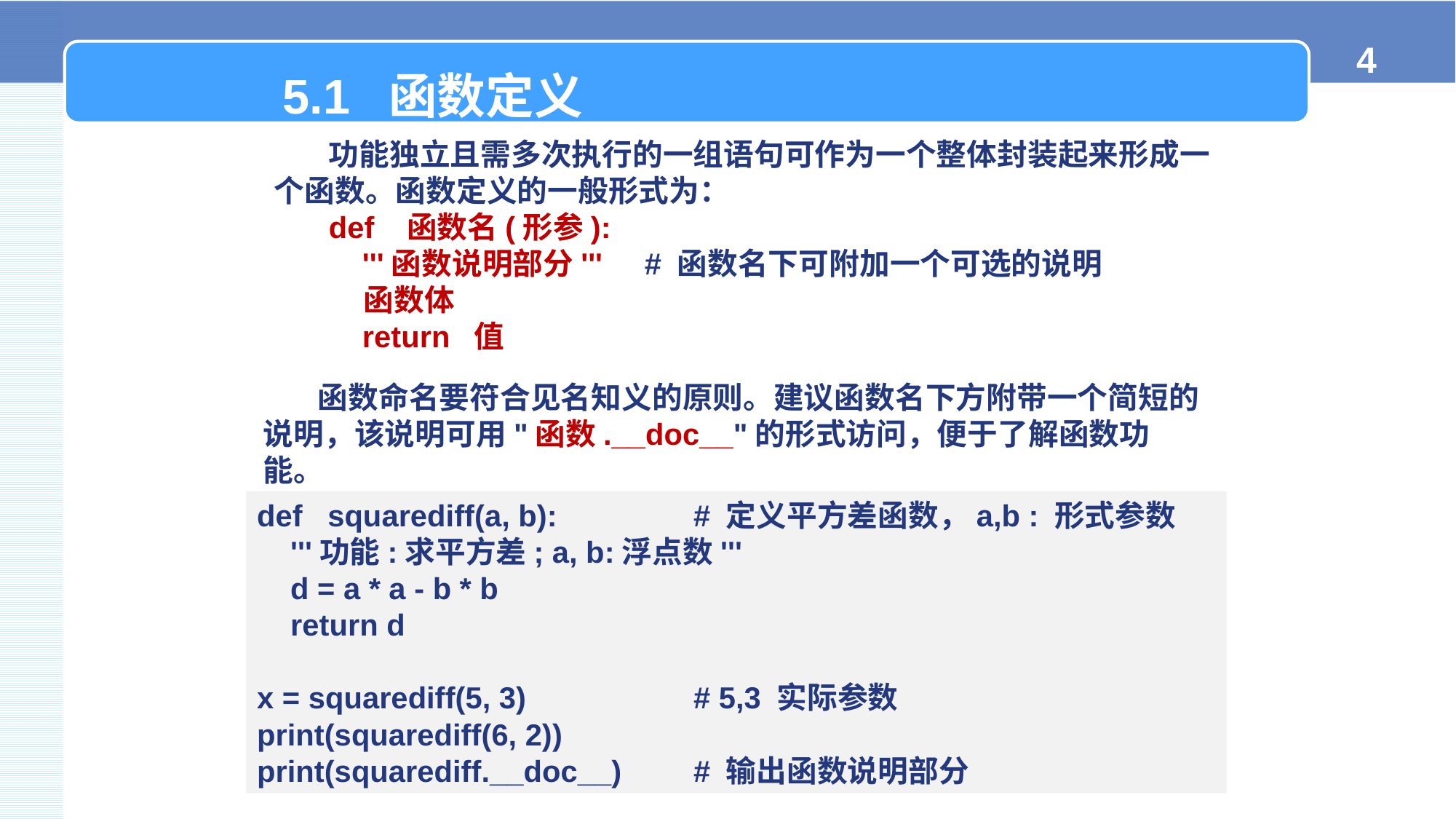

5.1  函数定义
功能独立且需多次执行的一组语句可作为一个整体封装起来形成一个函数。函数定义的一般形式为：
def   函数名(形参):
    '''函数说明部分'''     # 函数名下可附加一个可选的说明
    函数体
    return  值
函数命名要符合见名知义的原则。建议函数名下方附带一个简短的说明，该说明可用"函数.__doc__"的形式访问，便于了解函数功能。
def   squarediff(a, b):  		# 定义平方差函数，a,b : 形式参数
    '''功能:求平方差; a, b:浮点数'''
    d = a * a - b * b
    return d

x = squarediff(5, 3)              	# 5,3 实际参数
print(squarediff(6, 2))
print(squarediff.__doc__)  	# 输出函数说明部分